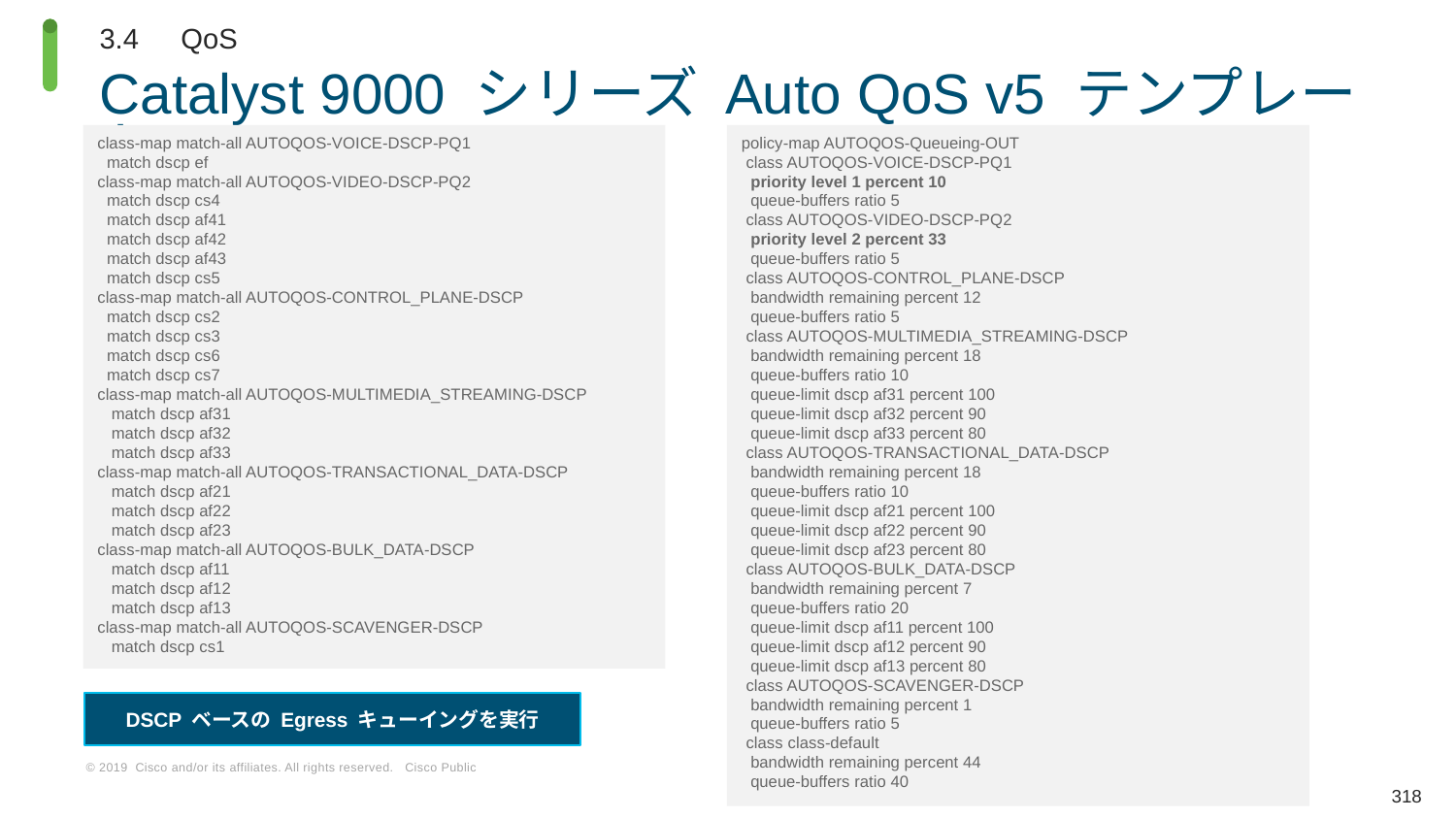

3.4　QoS
# Catalyst 9000 シリーズ Auto QoS v5 テンプレート
class-map match-all AUTOQOS-VOICE-DSCP-PQ1
  match dscp ef
class-map match-all AUTOQOS-VIDEO-DSCP-PQ2
  match dscp cs4
  match dscp af41
  match dscp af42
  match dscp af43
  match dscp cs5
class-map match-all AUTOQOS-CONTROL_PLANE-DSCP
  match dscp cs2
  match dscp cs3
  match dscp cs6
  match dscp cs7
class-map match-all AUTOQOS-MULTIMEDIA_STREAMING-DSCP
   match dscp af31
   match dscp af32
   match dscp af33
class-map match-all AUTOQOS-TRANSACTIONAL_DATA-DSCP
   match dscp af21
   match dscp af22
   match dscp af23
class-map match-all AUTOQOS-BULK_DATA-DSCP
   match dscp af11
   match dscp af12
   match dscp af13
class-map match-all AUTOQOS-SCAVENGER-DSCP
   match dscp cs1
policy-map AUTOQOS-Queueing-OUT
 class AUTOQOS-VOICE-DSCP-PQ1
  priority level 1 percent 10
  queue-buffers ratio 5
 class AUTOQOS-VIDEO-DSCP-PQ2
  priority level 2 percent 33
  queue-buffers ratio 5
 class AUTOQOS-CONTROL_PLANE-DSCP
  bandwidth remaining percent 12
  queue-buffers ratio 5
 class AUTOQOS-MULTIMEDIA_STREAMING-DSCP
  bandwidth remaining percent 18
  queue-buffers ratio 10
  queue-limit dscp af31 percent 100
  queue-limit dscp af32 percent 90
  queue-limit dscp af33 percent 80
 class AUTOQOS-TRANSACTIONAL_DATA-DSCP
  bandwidth remaining percent 18
  queue-buffers ratio 10
  queue-limit dscp af21 percent 100
  queue-limit dscp af22 percent 90
  queue-limit dscp af23 percent 80
 class AUTOQOS-BULK_DATA-DSCP
  bandwidth remaining percent 7
  queue-buffers ratio 20
  queue-limit dscp af11 percent 100
  queue-limit dscp af12 percent 90
  queue-limit dscp af13 percent 80
 class AUTOQOS-SCAVENGER-DSCP
  bandwidth remaining percent 1
  queue-buffers ratio 5
 class class-default
  bandwidth remaining percent 44
  queue-buffers ratio 40
DSCP ベースの Egress キューイングを実行
318
318